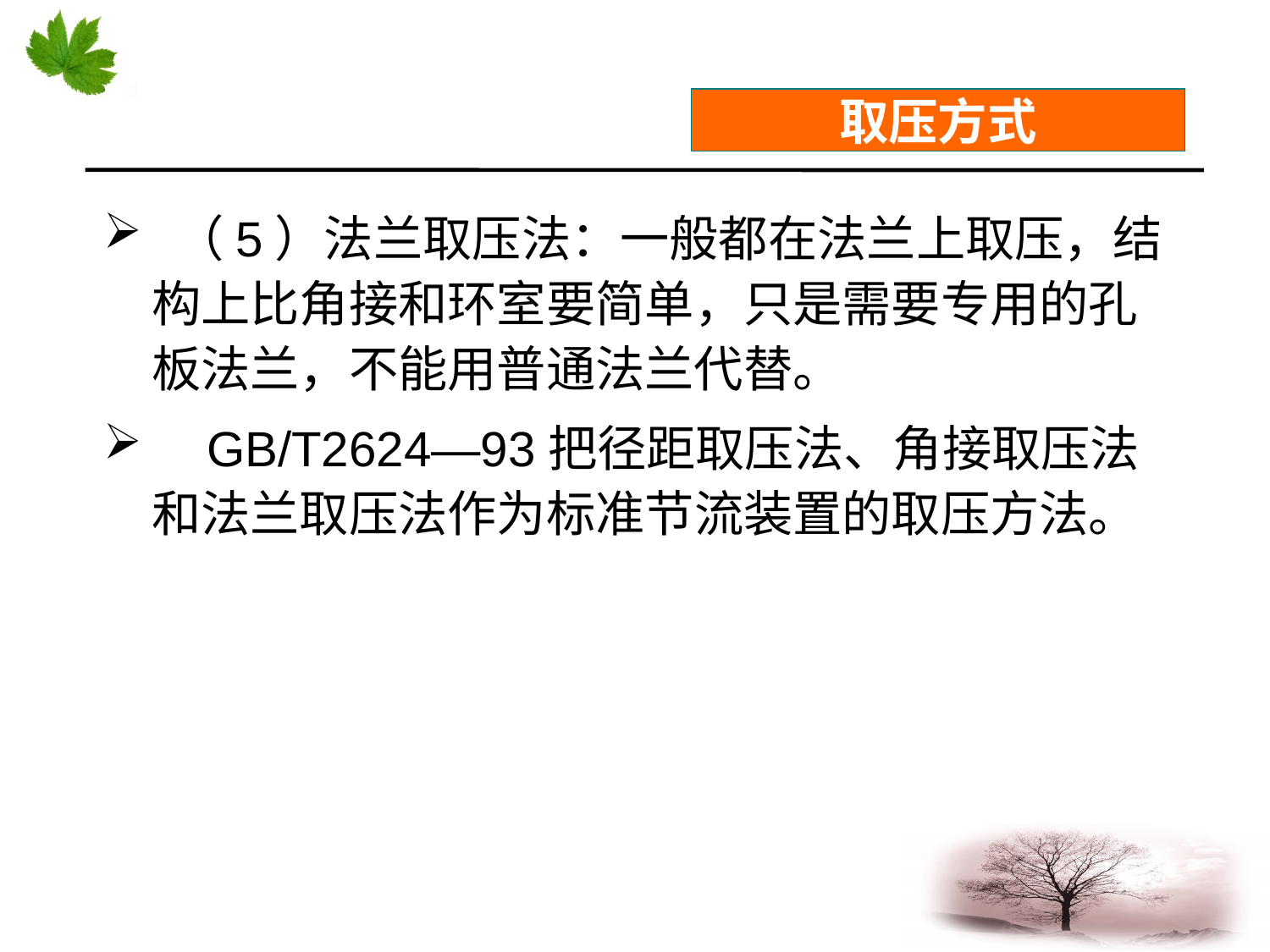

# 取压方式
 （5）法兰取压法：一般都在法兰上取压，结构上比角接和环室要简单，只是需要专用的孔板法兰，不能用普通法兰代替。
    GB/T2624—93把径距取压法、角接取压法和法兰取压法作为标准节流装置的取压方法。